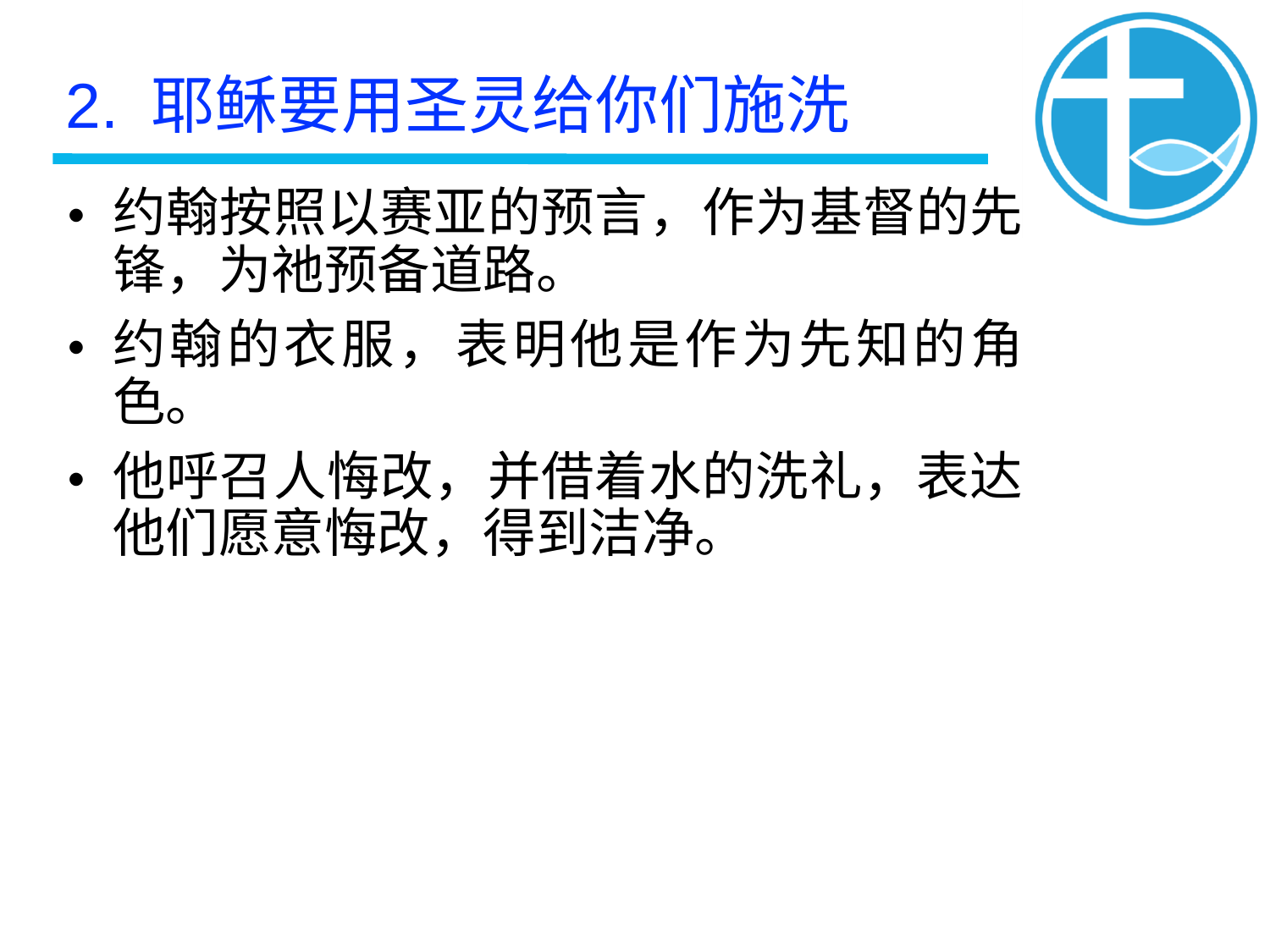

2. 耶稣要用圣灵给你们施洗
约翰按照以赛亚的预言，作为基督的先锋，为祂预备道路。
约翰的衣服，表明他是作为先知的角色。
他呼召人悔改，并借着水的洗礼，表达他们愿意悔改，得到洁净。